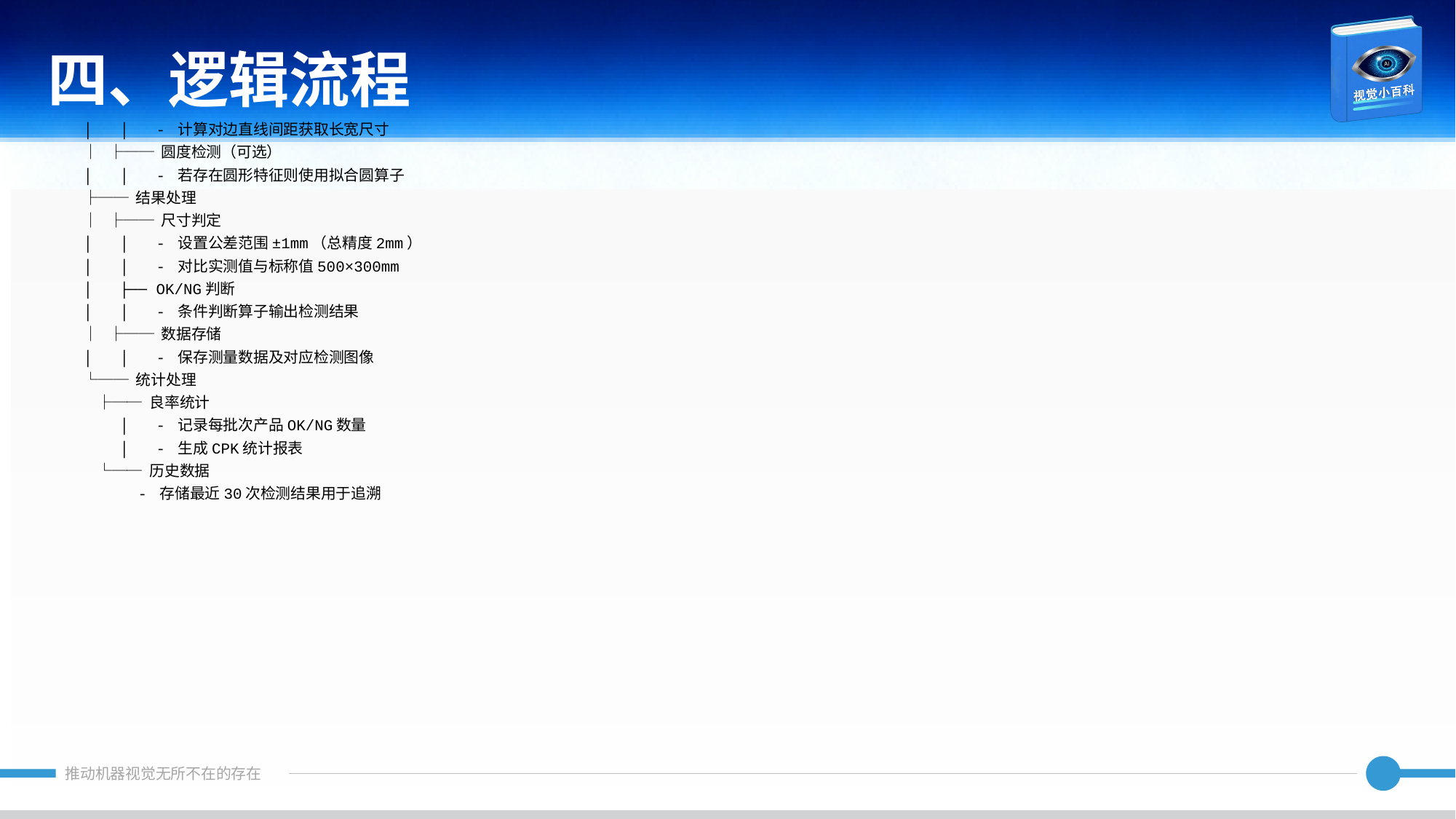

四、逻辑流程

│   │   - 计算对边直线间距获取长宽尺寸
│   ├── 圆度检测（可选）
│   │   - 若存在圆形特征则使用拟合圆算子
├── 结果处理
│   ├── 尺寸判定
│   │   - 设置公差范围±1mm（总精度2mm）
│   │   - 对比实测值与标称值500×300mm
│   ├── OK/NG判断
│   │   - 条件判断算子输出检测结果
│   ├── 数据存储
│   │   - 保存测量数据及对应检测图像
└── 统计处理
    ├── 良率统计
    │   - 记录每批次产品OK/NG数量
    │   - 生成CPK统计报表
    └── 历史数据
      - 存储最近30次检测结果用于追溯
9